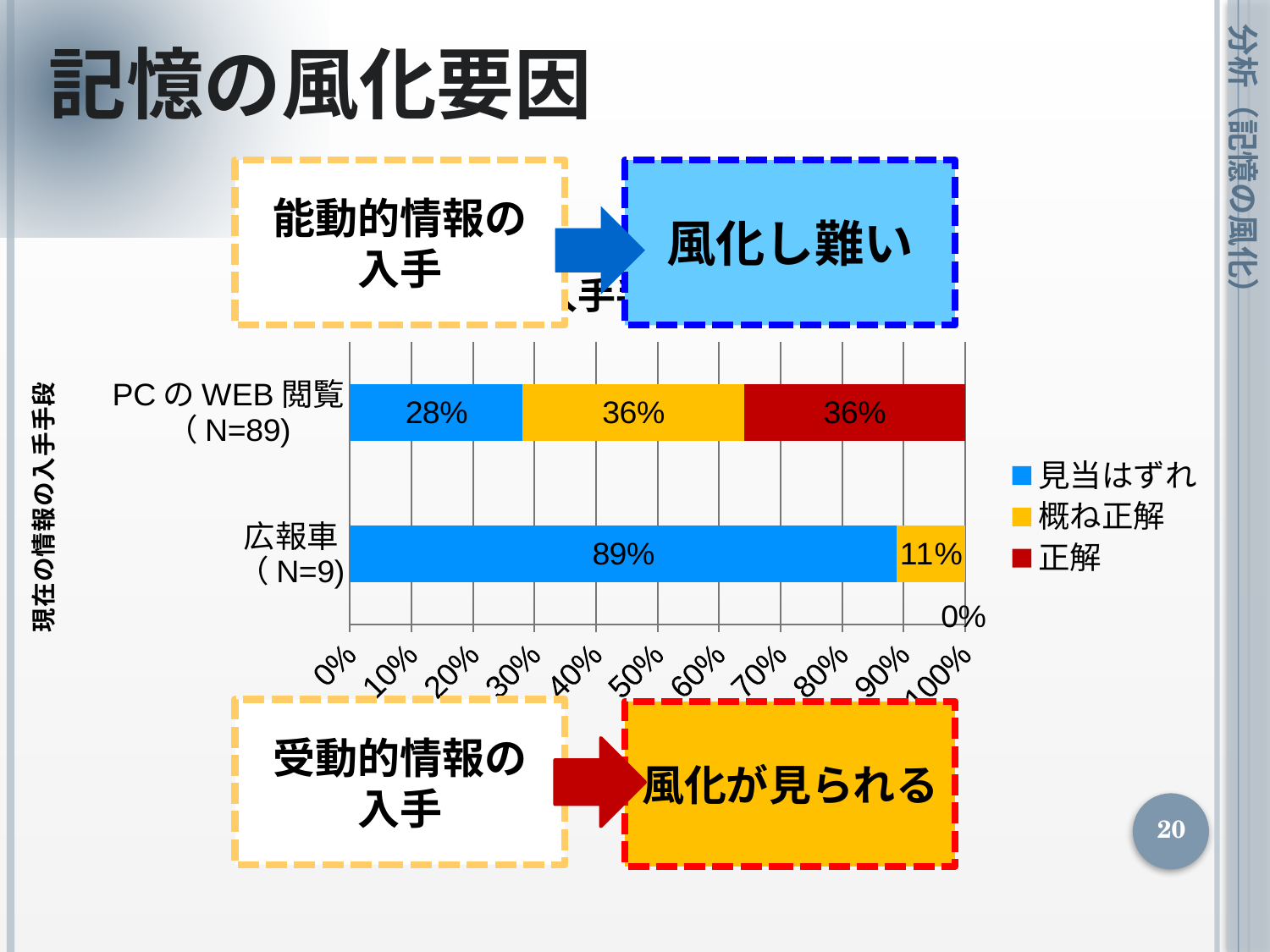

記憶の風化要因
能動的情報の
入手
風化し難い

### Chart: 現在の情報の入手手段と震度の正誤

| Category | 見当はずれ | 概ね正解 | 正解 |
|---|---|---|---|
| 広報車
（N=9) | 0.8888888888888888 | 0.1111111111111111 | 0.0 |
| PCのWEB閲覧
（N=89) | 0.28089887640449446 | 0.35955056179775297 | 0.35955056179775297 |
 分析（記憶の風化）
受動的情報の
入手
風化が見られる

20